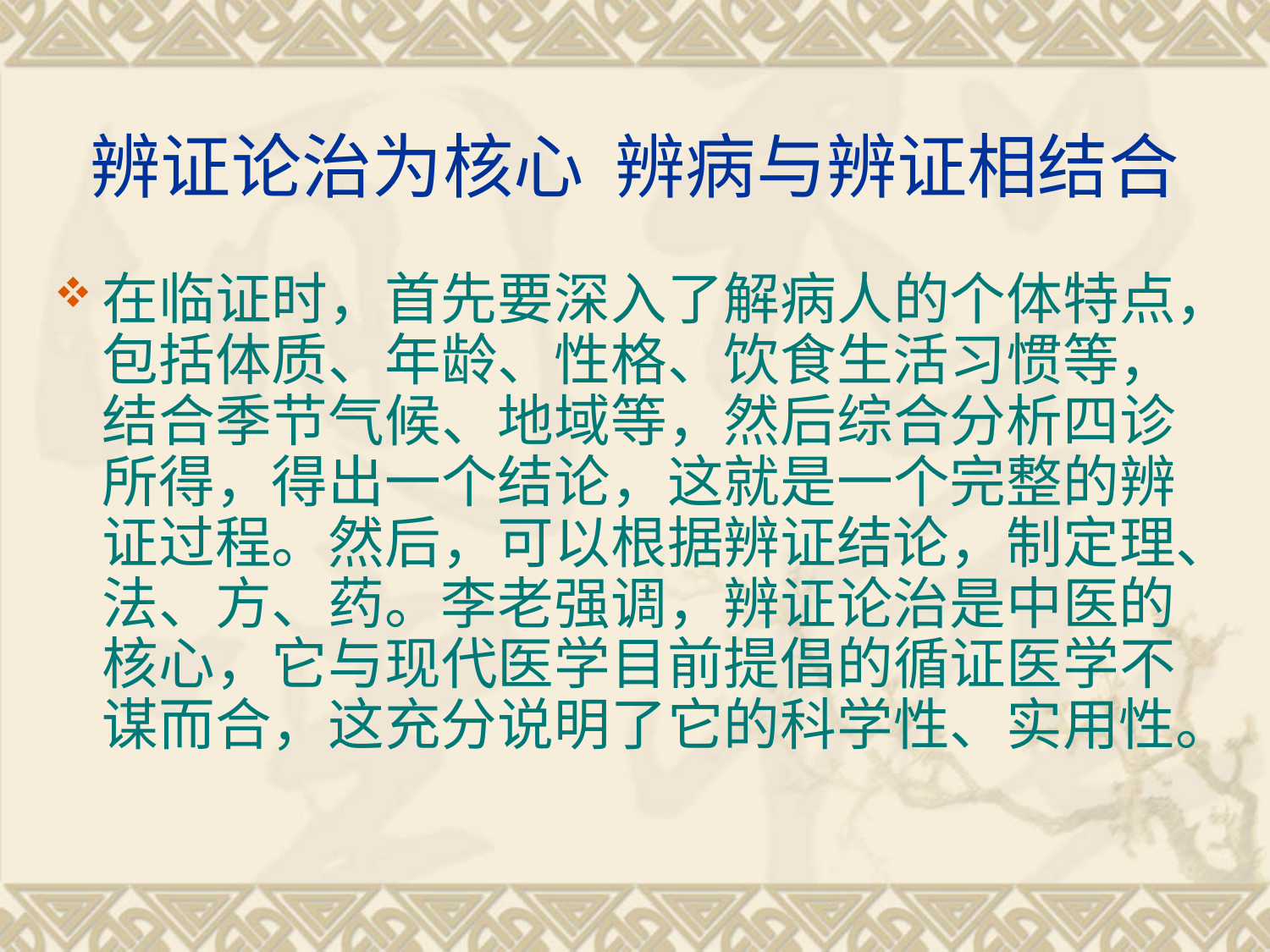

# 辨证论治为核心  辨病与辨证相结合
在临证时，首先要深入了解病人的个体特点，包括体质、年龄、性格、饮食生活习惯等，结合季节气候、地域等，然后综合分析四诊所得，得出一个结论，这就是一个完整的辨证过程。然后，可以根据辨证结论，制定理、法、方、药。李老强调，辨证论治是中医的核心，它与现代医学目前提倡的循证医学不谋而合，这充分说明了它的科学性、实用性。